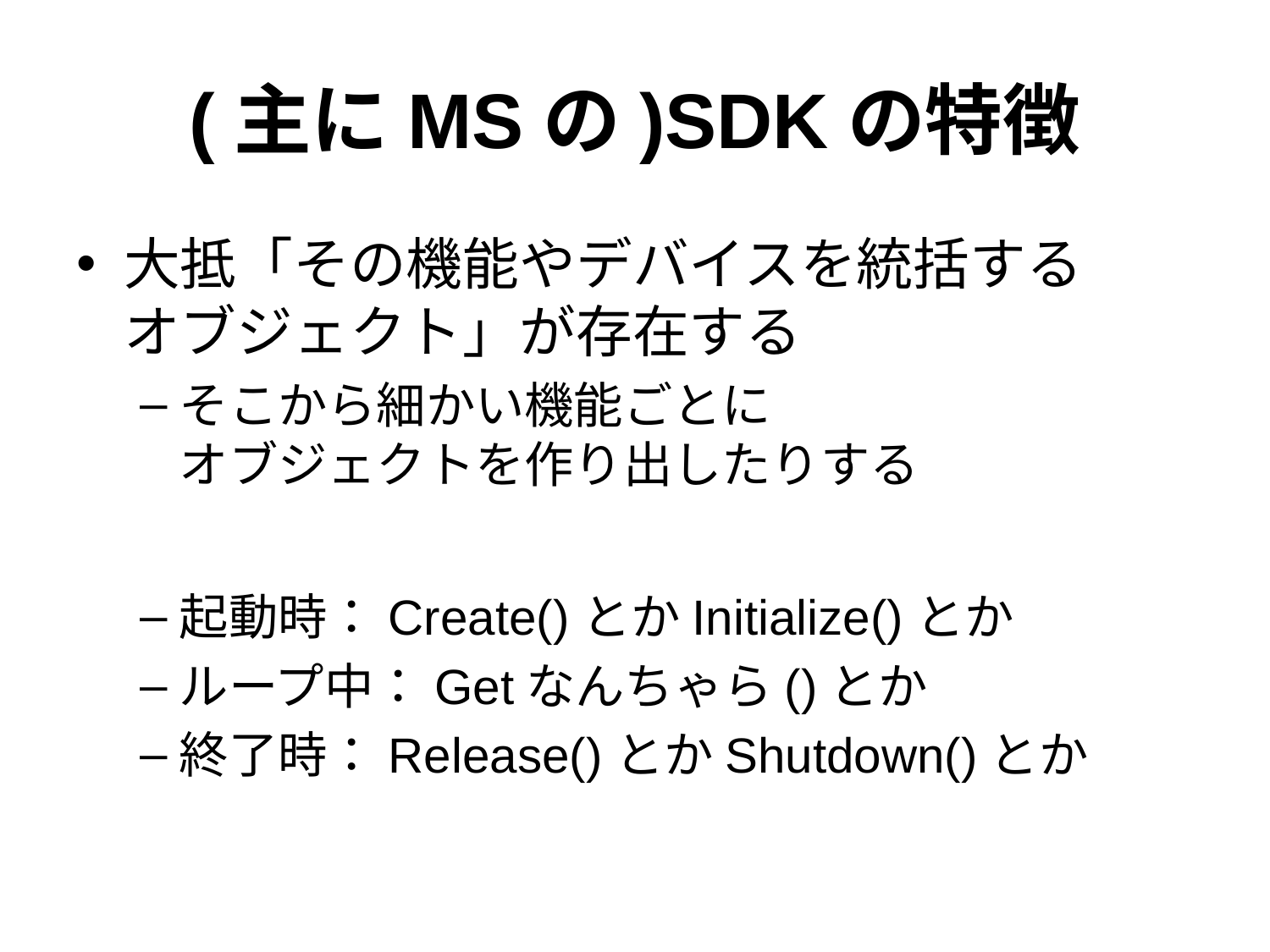

# (主にMSの)SDKの特徴
大抵「その機能やデバイスを統括する
オブジェクト」が存在する
そこから細かい機能ごとに
オブジェクトを作り出したりする

起動時：Create()とかInitialize()とか
ループ中：Getなんちゃら()とか
終了時：Release()とかShutdown()とか